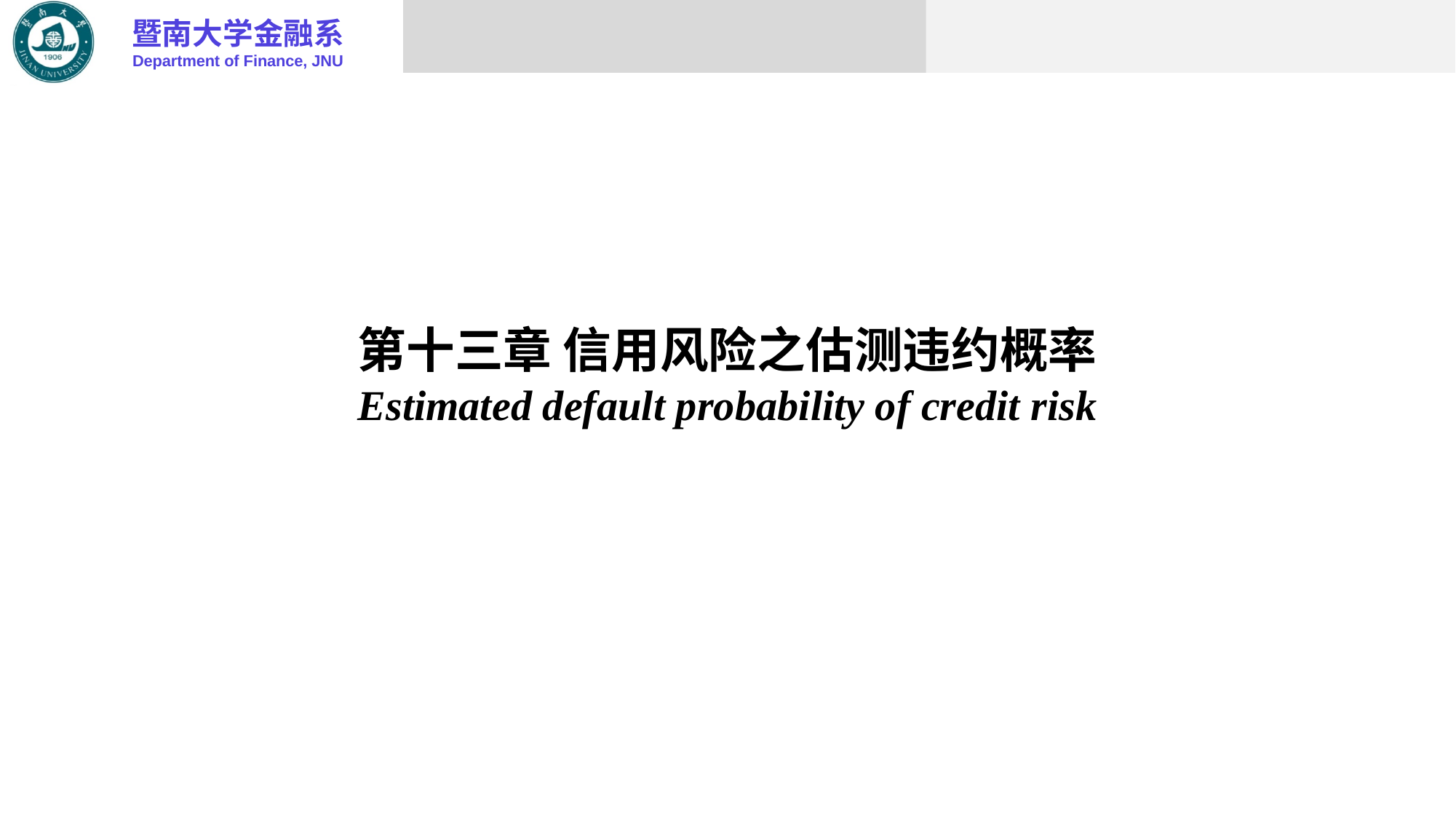

第十三章 信用风险之估测违约概率
Estimated default probability of credit risk